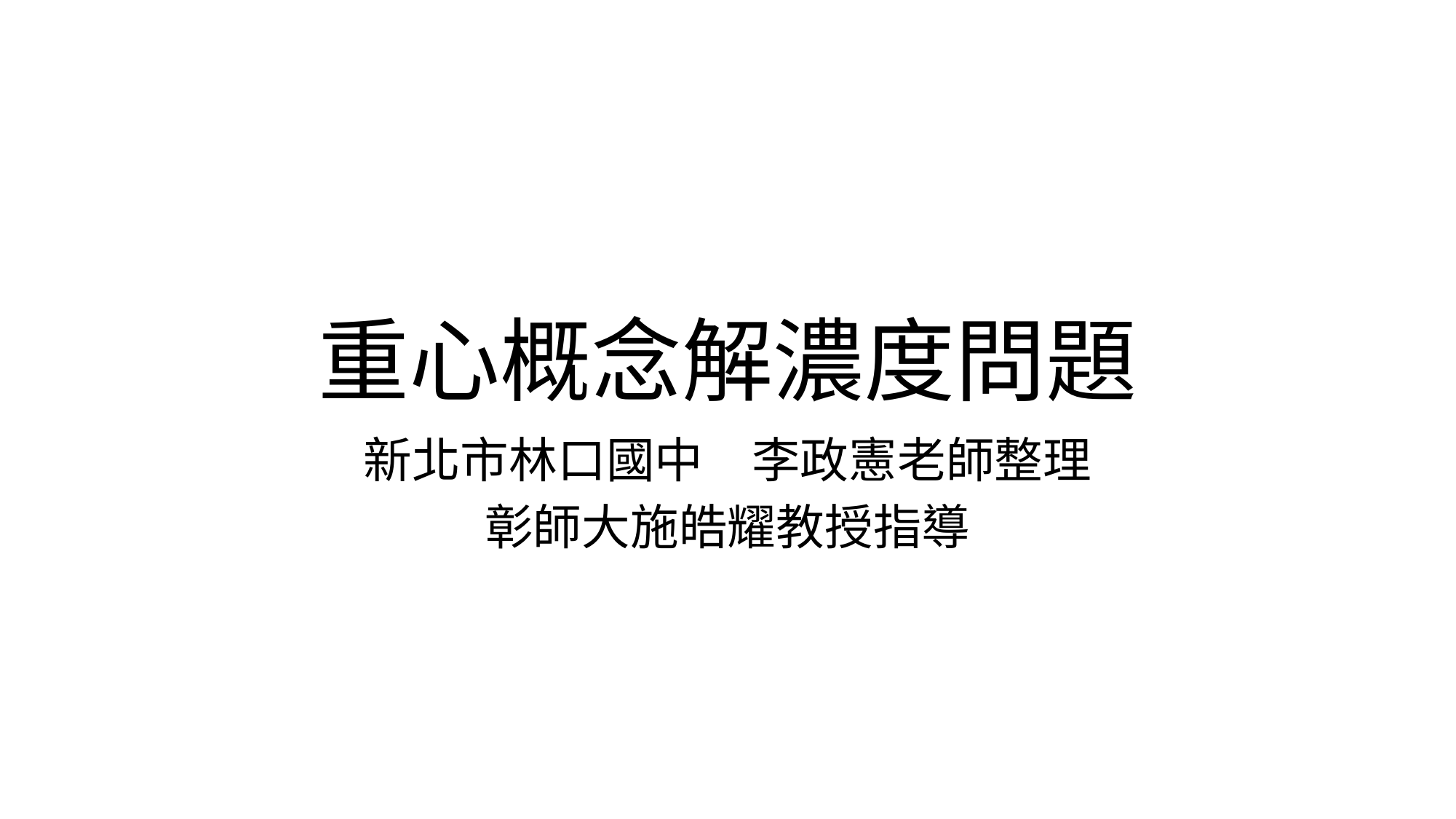

# 重心概念解濃度問題
新北市林口國中　李政憲老師整理
彰師大施皓耀教授指導